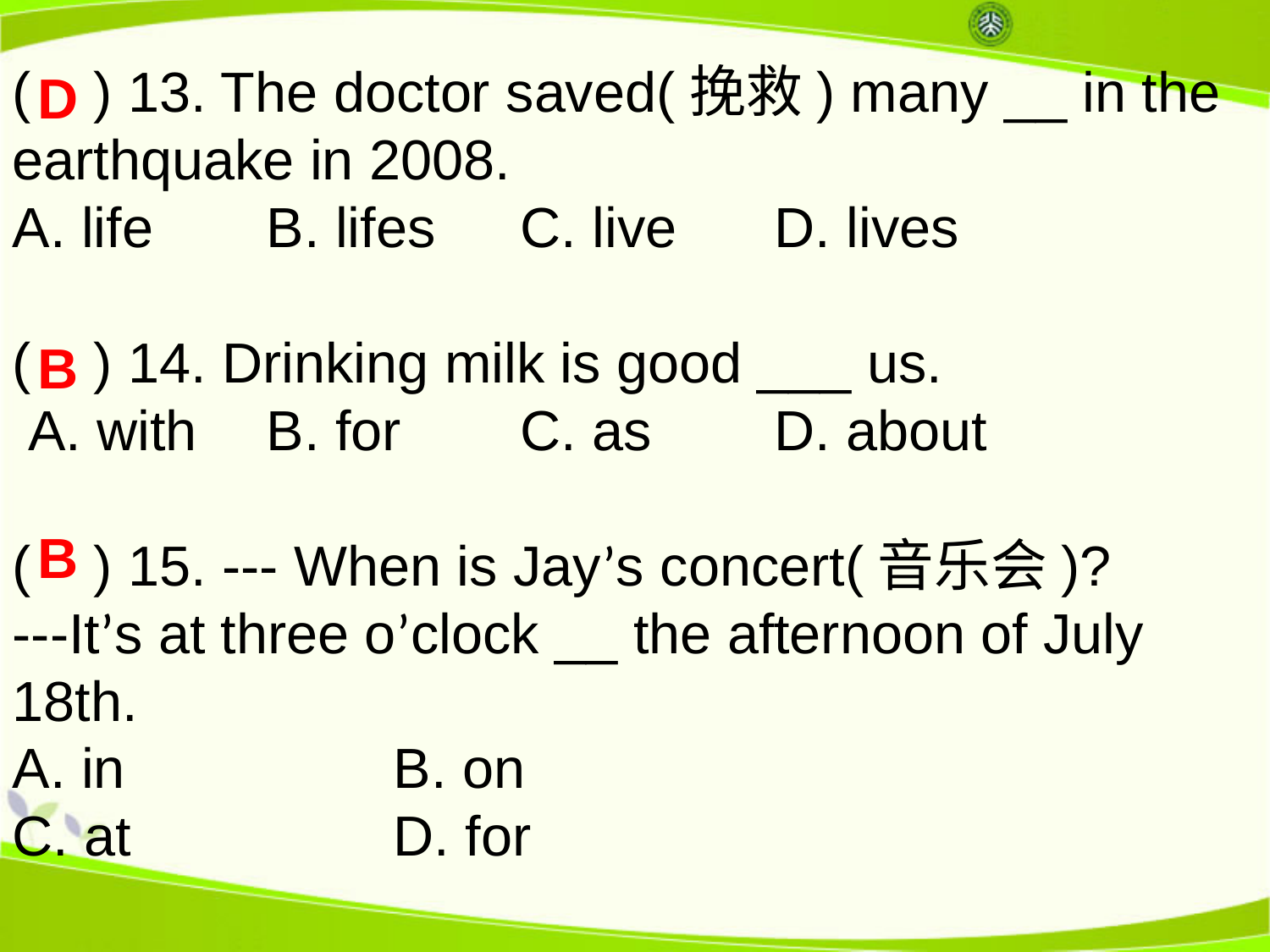

(    ) 13. The doctor saved(挽救) many __ in the earthquake in 2008.
A. life	B. lifes	C. live	D. lives

(    ) 14. Drinking milk is good ___ us.
 A. with	B. for	C. as	D. about

(    ) 15. --- When is Jay’s concert(音乐会)?
---It’s at three o’clock __ the afternoon of July 18th.
A. in			B. on
C. at			D. for
D
B
B